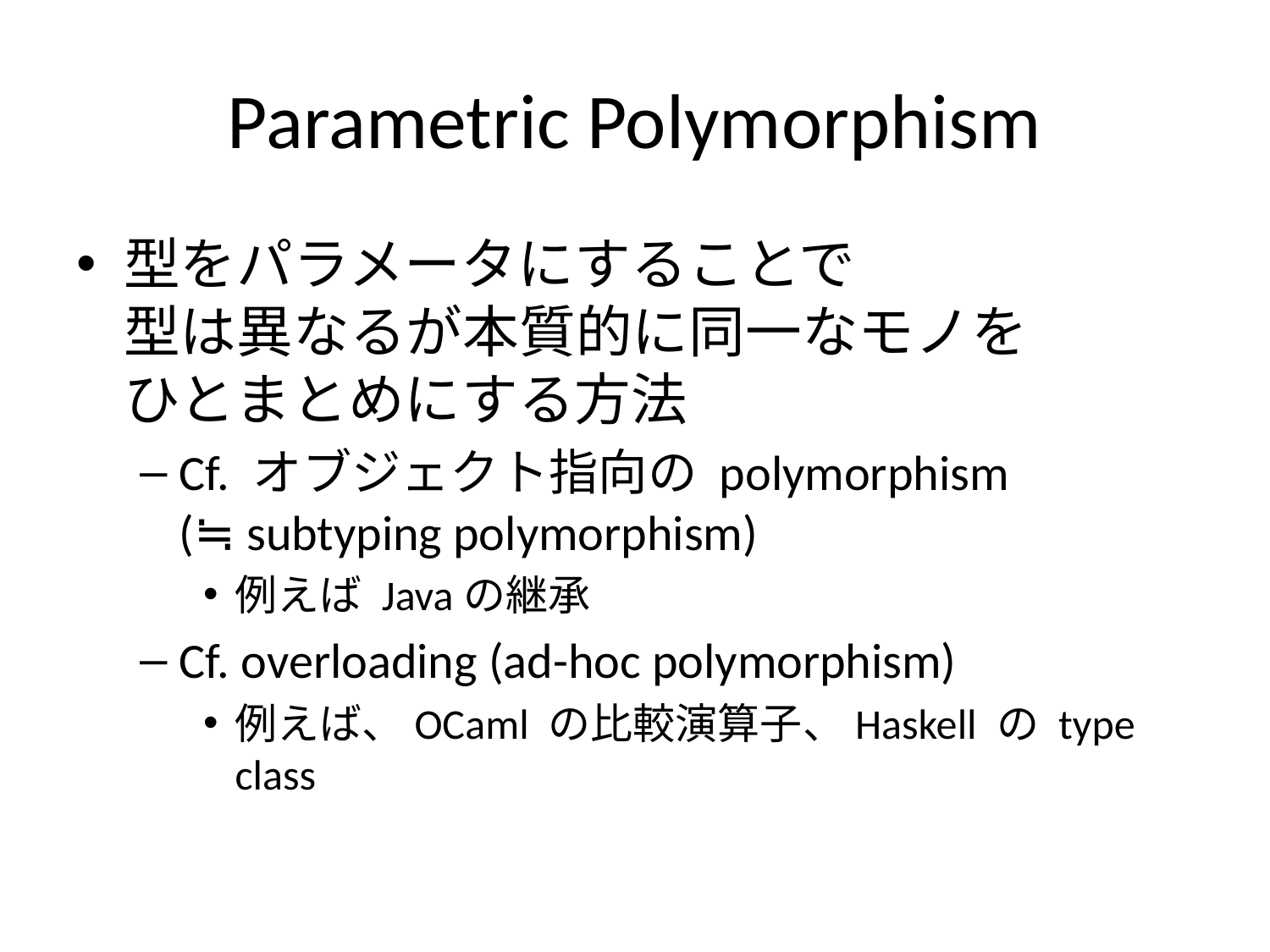

# Parametric Polymorphism
型をパラメータにすることで
型は異なるが本質的に同一なモノを
ひとまとめにする方法
Cf. オブジェクト指向の polymorphism
(≒ subtyping polymorphism)
例えば Javaの継承
Cf. overloading (ad-hoc polymorphism)
例えば、OCaml の比較演算子、Haskell の type class